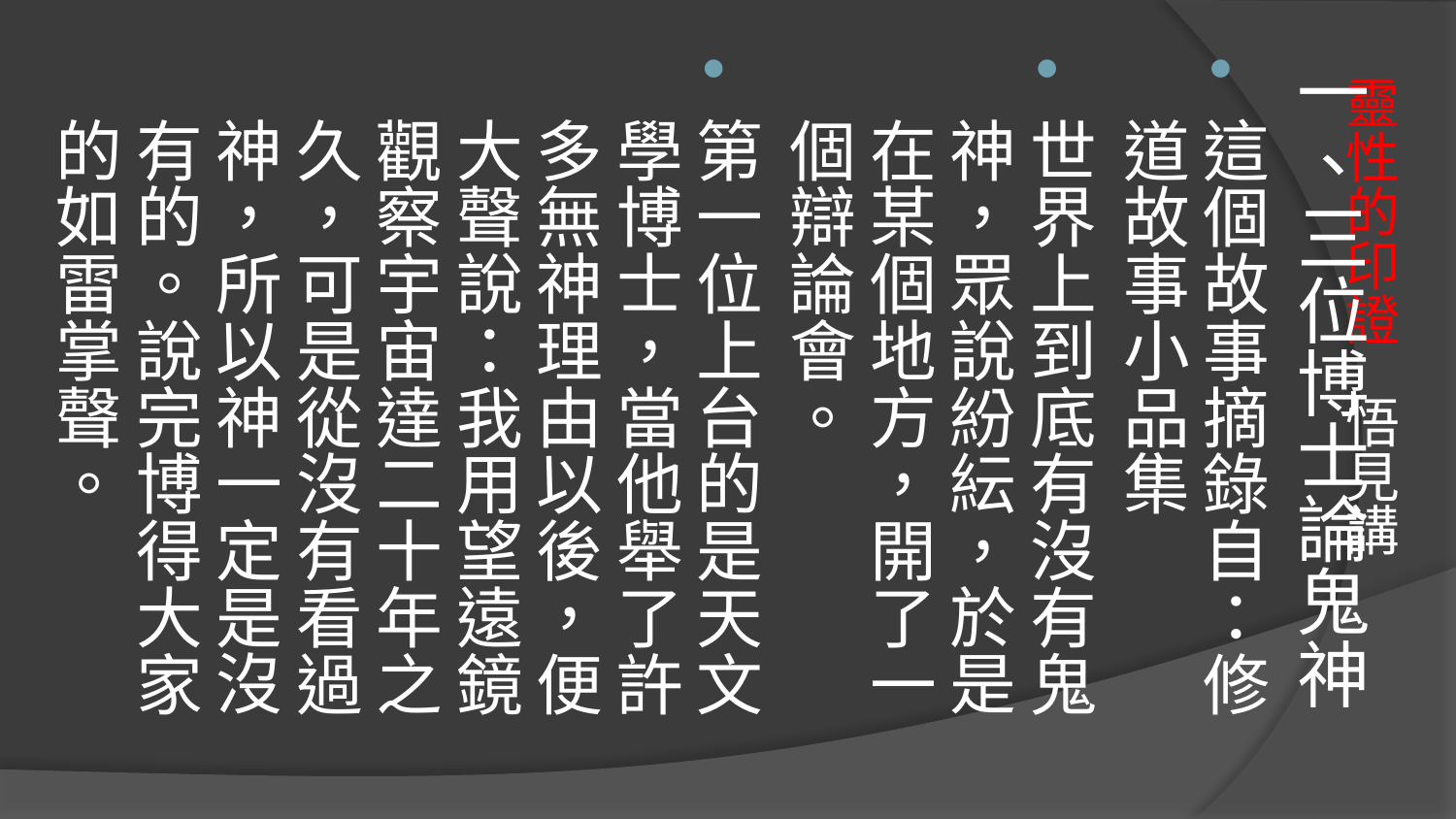

一、三位博士論鬼神
這個故事摘錄自：修道故事小品集
世界上到底有沒有鬼神，眾說紛紜，於是在某個地方，開了一個辯論會。
第一位上台的是天文學博士，當他舉了許多無神理由以後，便大聲說：我用望遠鏡觀察宇宙達二十年之久，可是從沒有看過神，所以神一定是沒有的。說完博得大家的如雷掌聲。
# 靈性的印證    悟見講